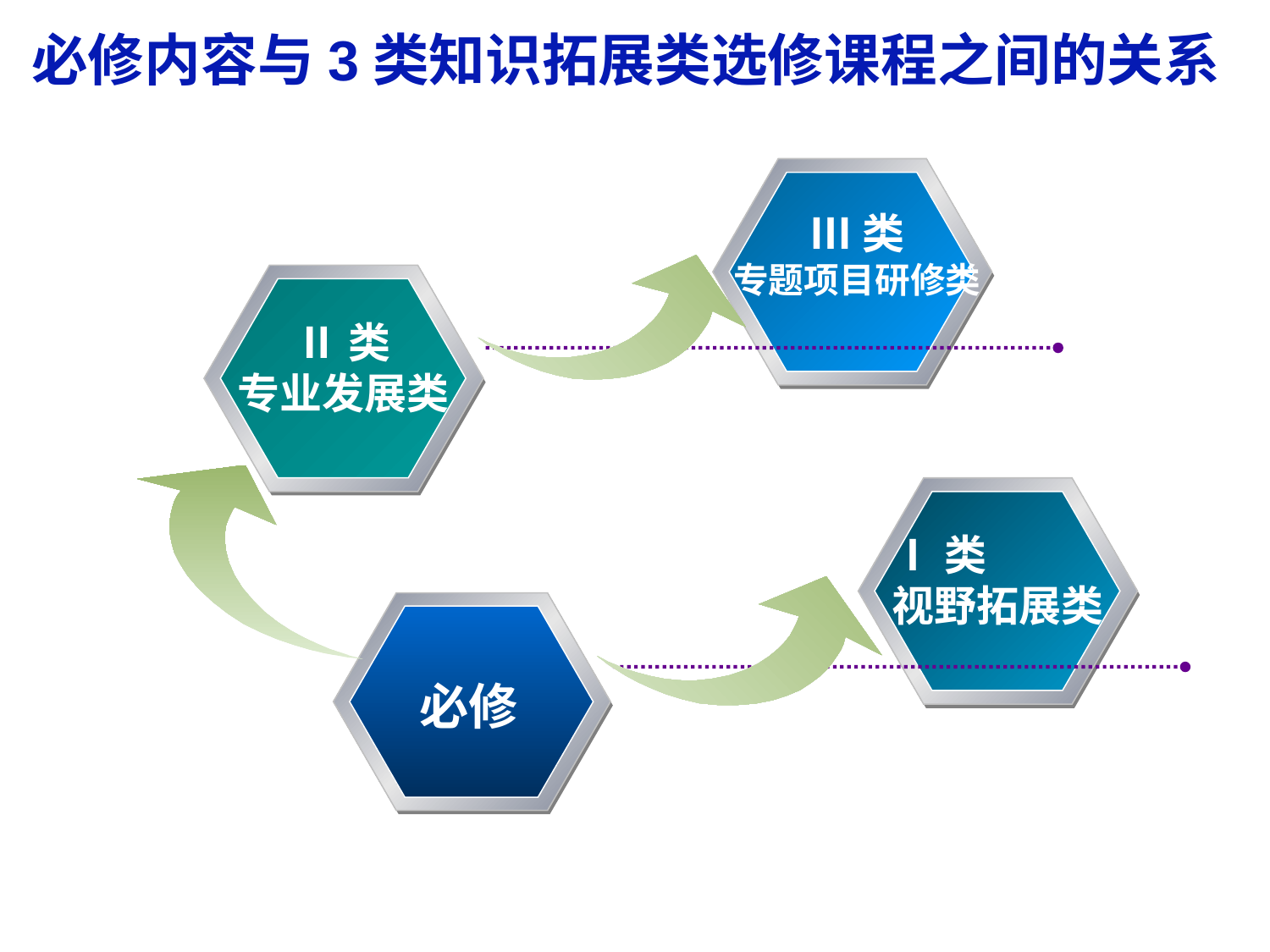

# 必修内容与3类知识拓展类选修课程之间的关系

Ⅲ类
专题项目研修类

Ⅱ类
专业发展类

Ⅰ类
视野拓展类

必修